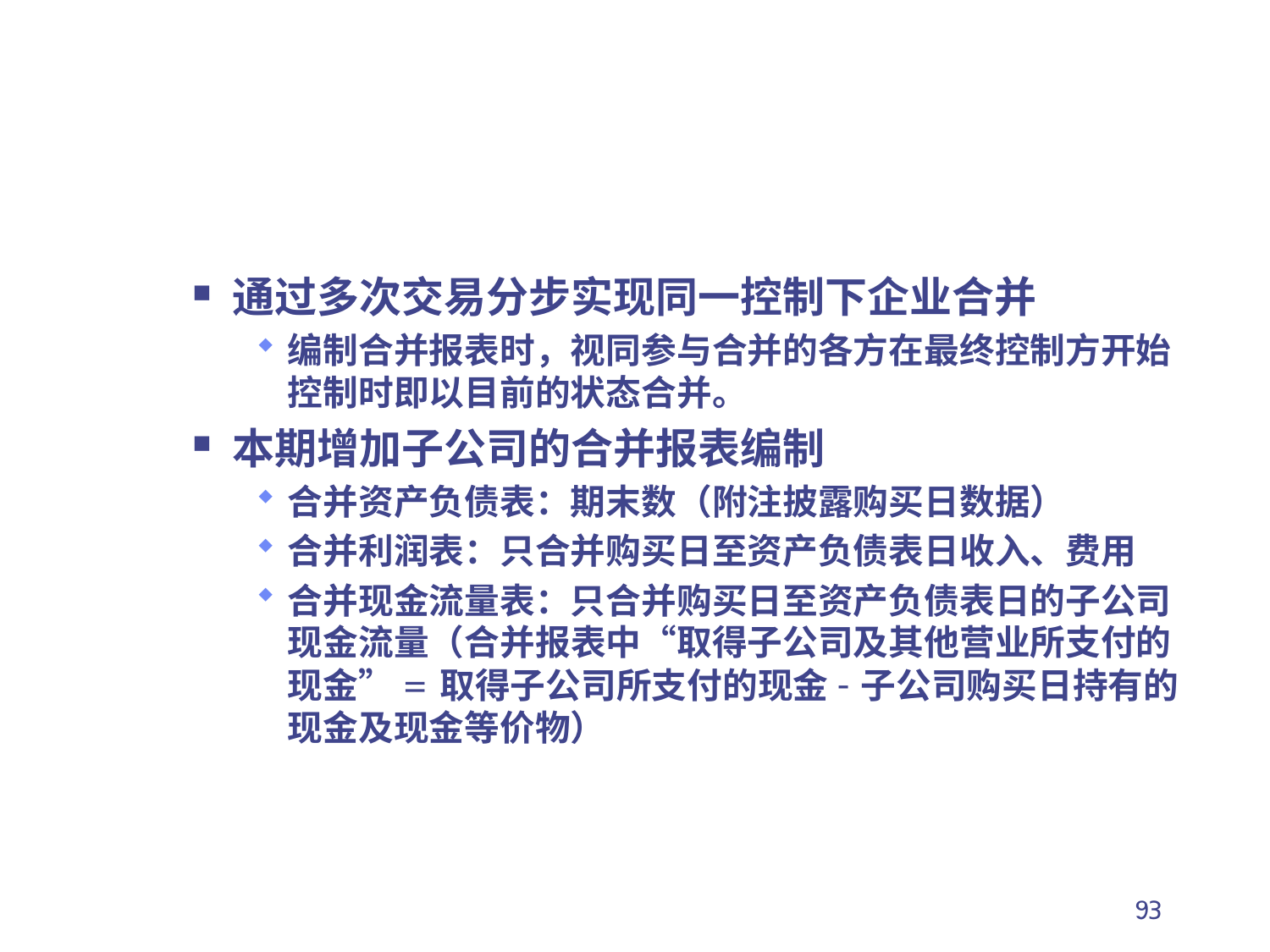

#
通过多次交易分步实现同一控制下企业合并
编制合并报表时，视同参与合并的各方在最终控制方开始控制时即以目前的状态合并。
本期增加子公司的合并报表编制
合并资产负债表：期末数（附注披露购买日数据）
合并利润表：只合并购买日至资产负债表日收入、费用
合并现金流量表：只合并购买日至资产负债表日的子公司现金流量（合并报表中“取得子公司及其他营业所支付的现金”=取得子公司所支付的现金-子公司购买日持有的现金及现金等价物）
93